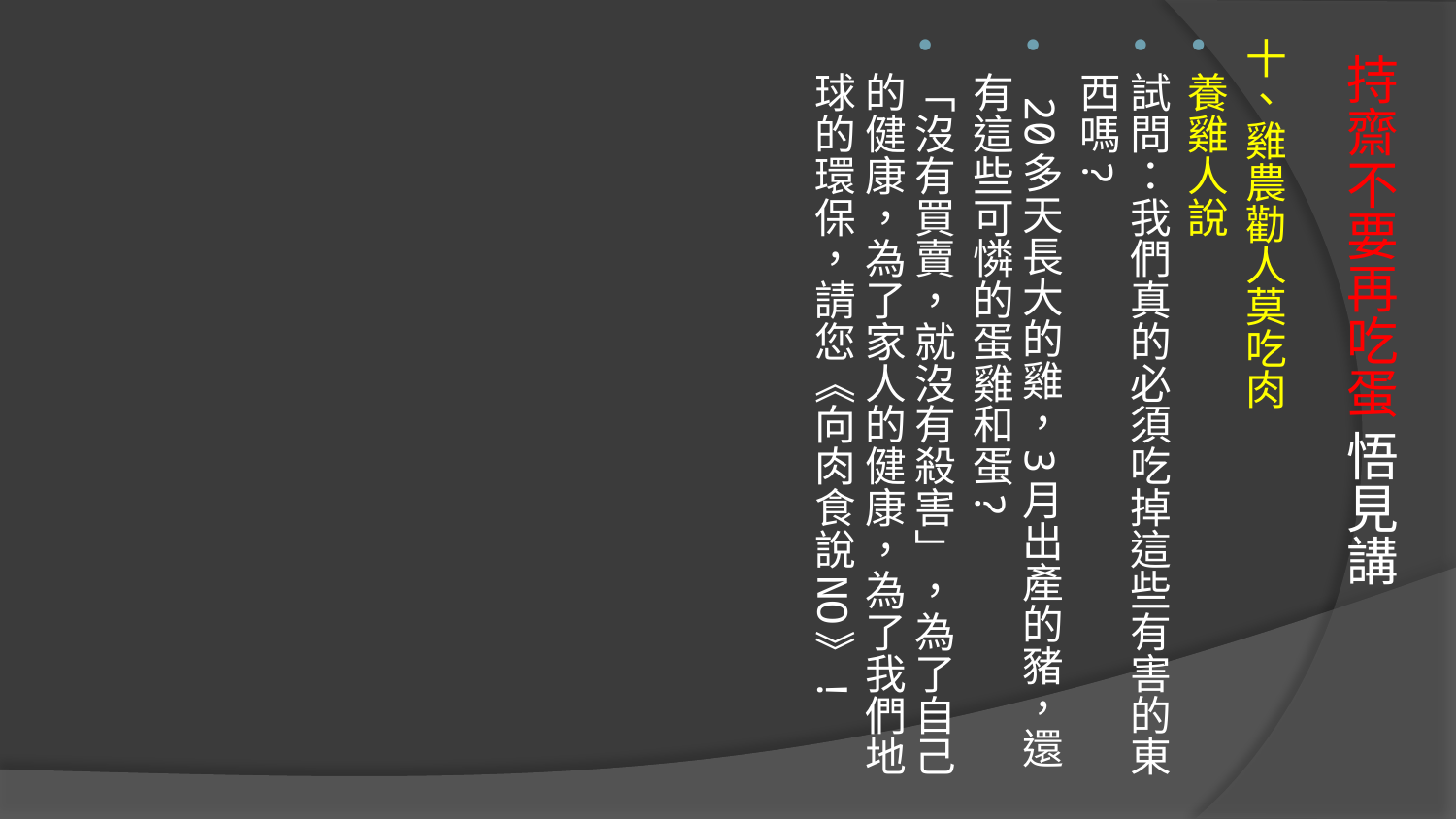

十、雞農勸人莫吃肉
養雞人說
試問：我們真的必須吃掉這些有害的東西嗎?
 20多天長大的雞，3月出產的豬，還有這些可憐的蛋雞和蛋?
「沒有買賣，就沒有殺害」，為了自己的健康，為了家人的健康，為了我們地球的環保，請您《向肉食說NO》!

# 持齋不要再吃蛋 悟見講